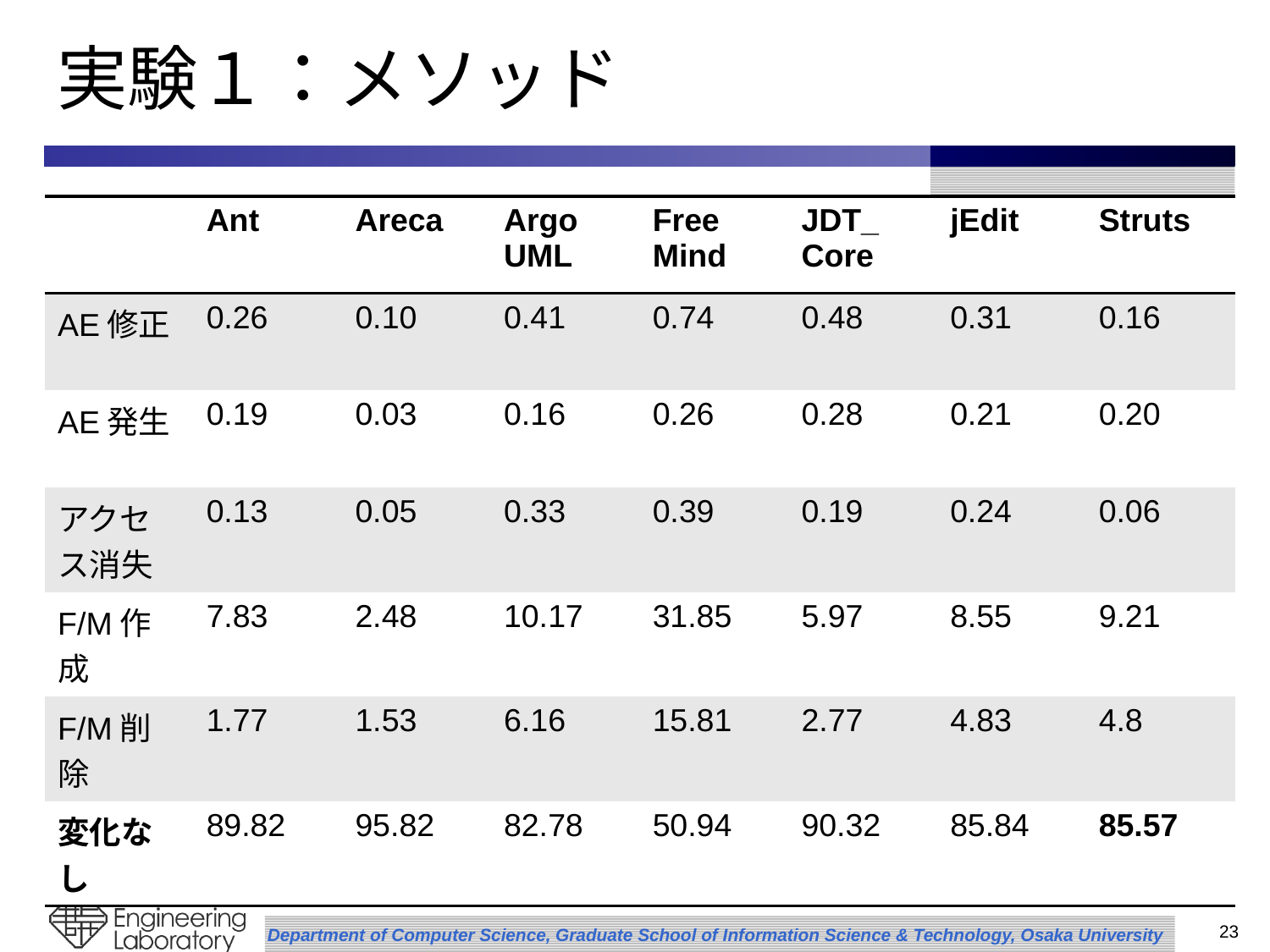

# 実験１：メソッド

|  | Ant | Areca | Argo UML | Free Mind | JDT\_ Core | jEdit | Struts |
| --- | --- | --- | --- | --- | --- | --- | --- |
| AE修正 | 0.26 | 0.10 | 0.41 | 0.74 | 0.48 | 0.31 | 0.16 |
| AE発生 | 0.19 | 0.03 | 0.16 | 0.26 | 0.28 | 0.21 | 0.20 |
| アクセス消失 | 0.13 | 0.05 | 0.33 | 0.39 | 0.19 | 0.24 | 0.06 |
| F/M作成 | 7.83 | 2.48 | 10.17 | 31.85 | 5.97 | 8.55 | 9.21 |
| F/M削除 | 1.77 | 1.53 | 6.16 | 15.81 | 2.77 | 4.83 | 4.8 |
| 変化なし | 89.82 | 95.82 | 82.78 | 50.94 | 90.32 | 85.84 | 85.57 |
23